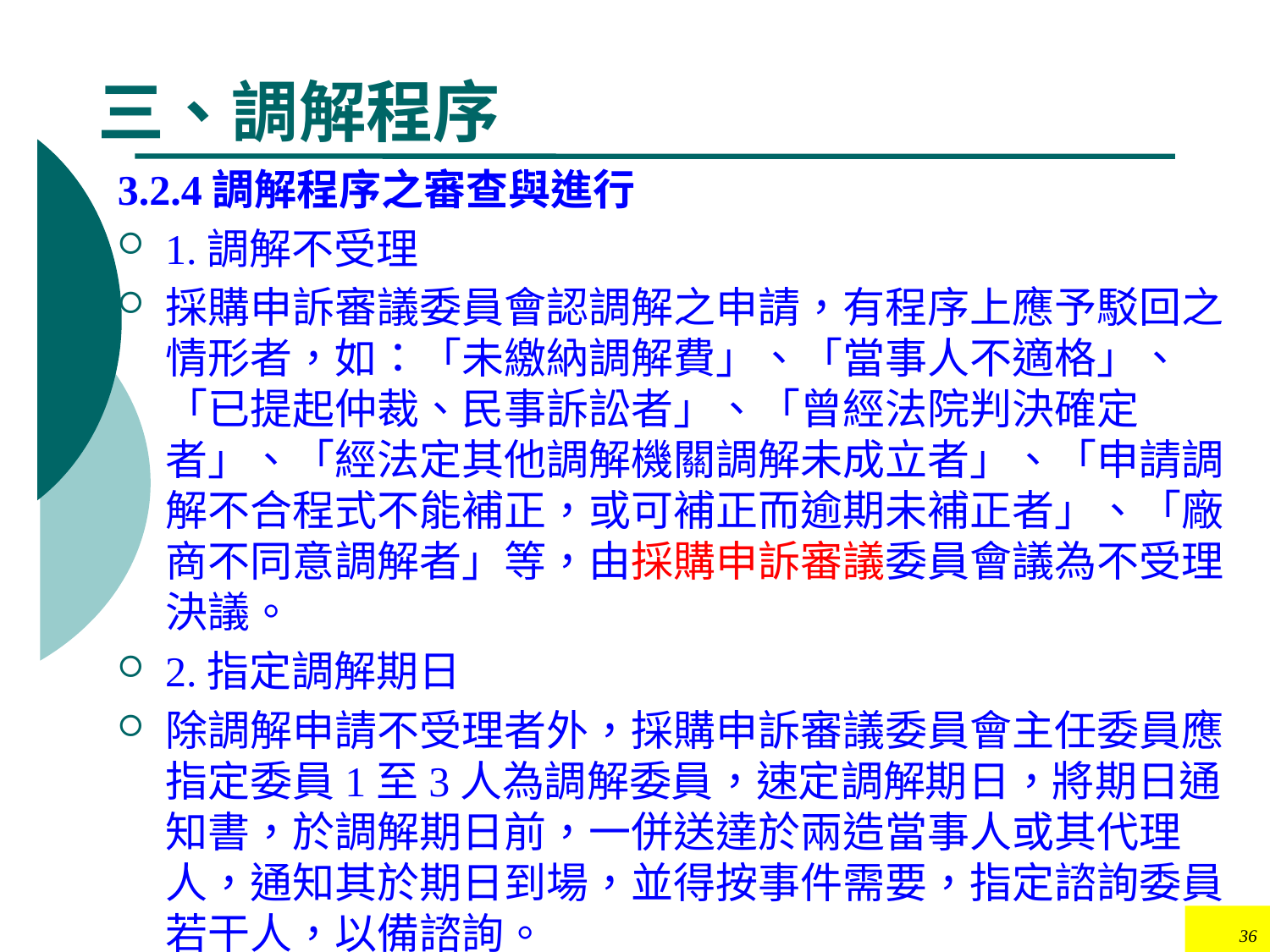

# 三、調解程序
3.2.4調解程序之審查與進行
1.調解不受理
採購申訴審議委員會認調解之申請，有程序上應予駁回之情形者，如：「未繳納調解費」、「當事人不適格」、「已提起仲裁、民事訴訟者」、「曾經法院判決確定者」、「經法定其他調解機關調解未成立者」、「申請調解不合程式不能補正，或可補正而逾期未補正者」、「廠商不同意調解者」等，由採購申訴審議委員會議為不受理決議。
2.指定調解期日
除調解申請不受理者外，採購申訴審議委員會主任委員應指定委員1至3人為調解委員，速定調解期日，將期日通知書，於調解期日前，一併送達於兩造當事人或其代理人，通知其於期日到場，並得按事件需要，指定諮詢委員若干人，以備諮詢。
36